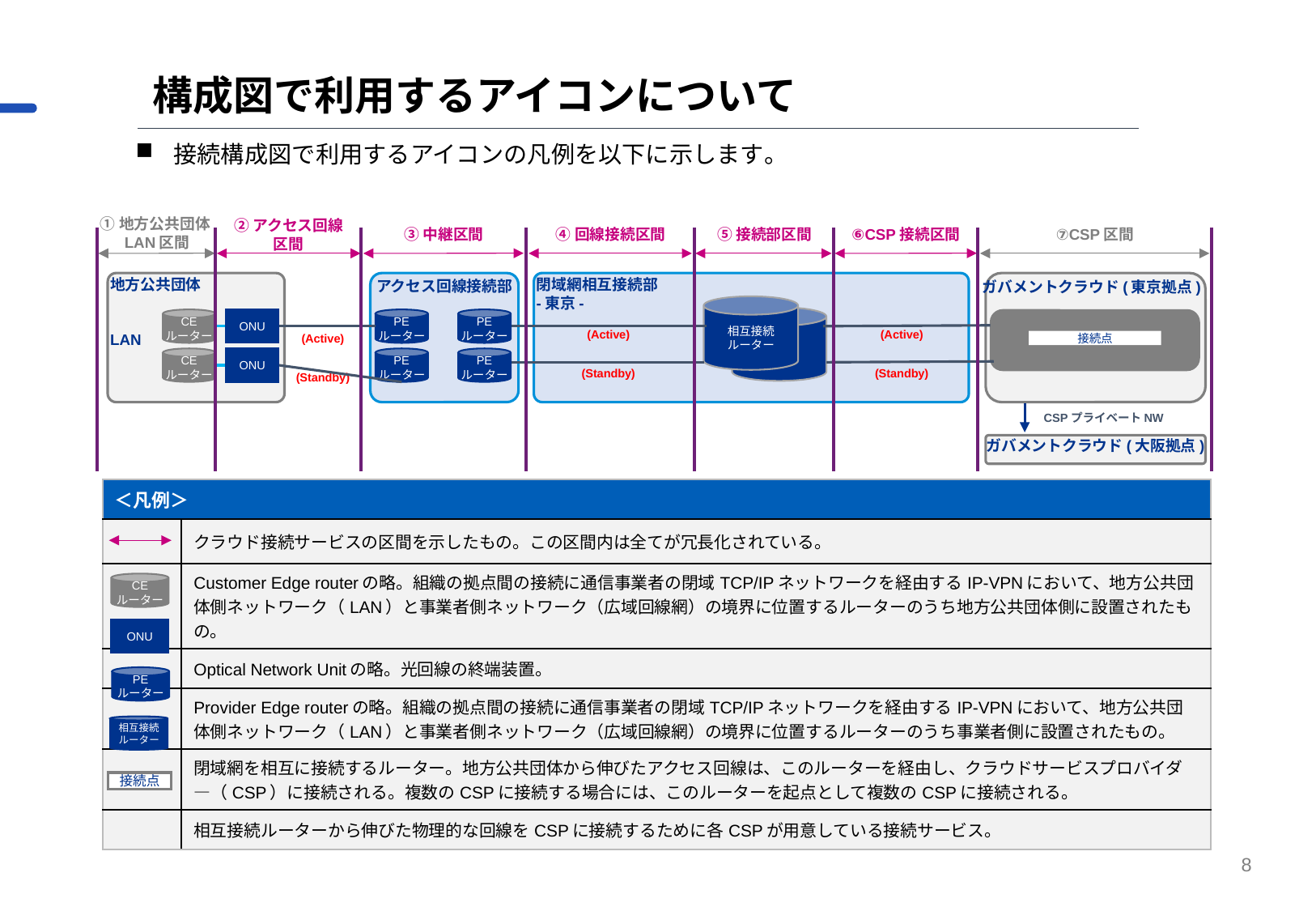

構成図で利用するアイコンについて
接続構成図で利用するアイコンの凡例を以下に示します。
①地方公共団体LAN区間
②アクセス回線
区間
③中継区間
④回線接続区間
⑤接続部区間
⑥CSP接続区間
⑦CSP区間
地方公共団体

LAN
閉域網相互接続部
-東京-
ガバメントクラウド(東京拠点)
アクセス回線接続部
相互接続
ルーター

PE
ルーター
PE
ルーター
CE
ルーター
ONU
(Active)
(Active)
(Active)
接続点
PE
ルーター
PE
ルーター
CE
ルーター
ONU
(Standby)
(Standby)
(Standby)
CSPプライベートNW
ガバメントクラウド(大阪拠点)
| ＜凡例＞ |  |
| --- | --- |
|  | クラウド接続サービスの区間を示したもの。この区間内は全てが冗長化されている。 |
|  | Customer Edge routerの略。組織の拠点間の接続に通信事業者の閉域TCP/IPネットワークを経由するIP-VPNにおいて、地方公共団体側ネットワーク（LAN）と事業者側ネットワーク（広域回線網）の境界に位置するルーターのうち地方公共団体側に設置されたもの。 |
|  | Optical Network Unitの略。光回線の終端装置。 |
|  | Provider Edge routerの略。組織の拠点間の接続に通信事業者の閉域TCP/IPネットワークを経由するIP-VPNにおいて、地方公共団体側ネットワーク（LAN）と事業者側ネットワーク（広域回線網）の境界に位置するルーターのうち事業者側に設置されたもの。 |
|  | 閉域網を相互に接続するルーター。地方公共団体から伸びたアクセス回線は、このルーターを経由し、クラウドサービスプロバイダ―（CSP）に接続される。複数のCSPに接続する場合には、このルーターを起点として複数のCSPに接続される。 |
|  | 相互接続ルーターから伸びた物理的な回線をCSPに接続するために各CSPが用意している接続サービス。 |
CE
ルーター
ONU
PE
ルーター
相互接続
ルーター
接続点
8